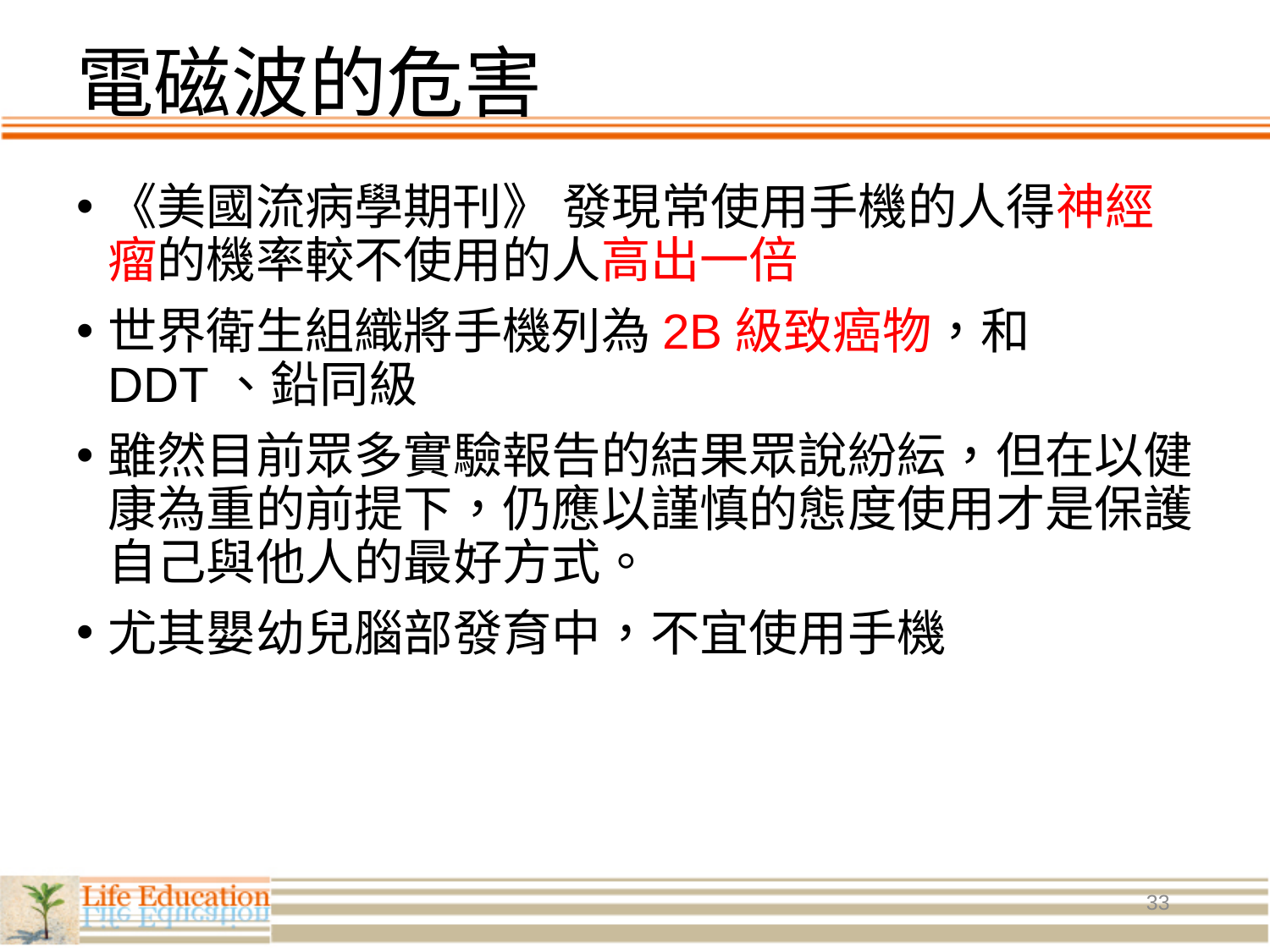

# 電磁波的危害
《美國流病學期刊》 發現常使用手機的人得神經瘤的機率較不使用的人高出一倍
世界衛生組織將手機列為2B級致癌物，和DDT、鉛同級
雖然目前眾多實驗報告的結果眾說紛紜，但在以健康為重的前提下，仍應以謹慎的態度使用才是保護自己與他人的最好方式。
尤其嬰幼兒腦部發育中，不宜使用手機
33